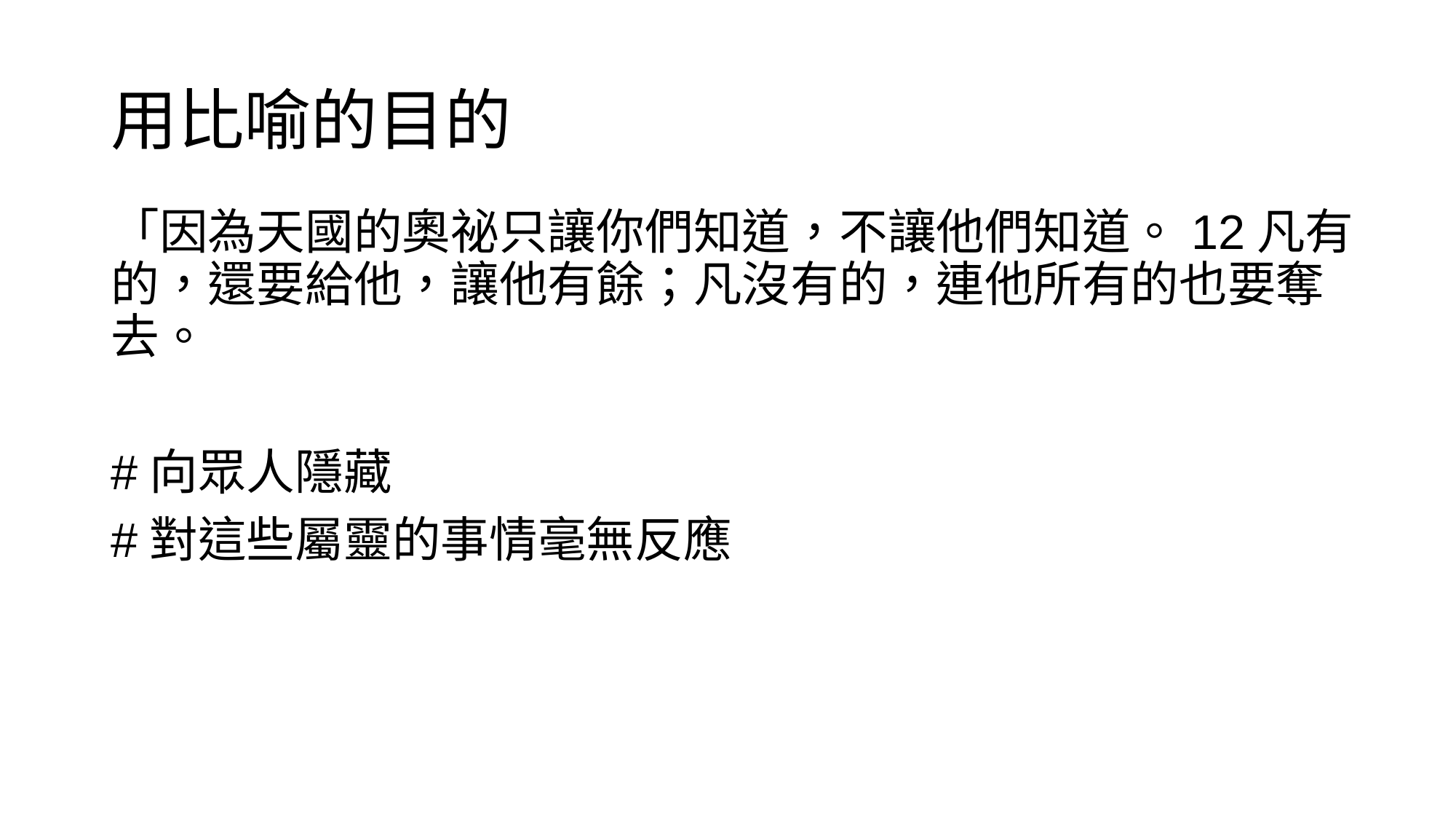

# 用比喻的目的
「因為天國的奧祕只讓你們知道，不讓他們知道。12凡有的，還要給他，讓他有餘；凡沒有的，連他所有的也要奪去。

#向眾人隱藏
#對這些屬靈的事情毫無反應